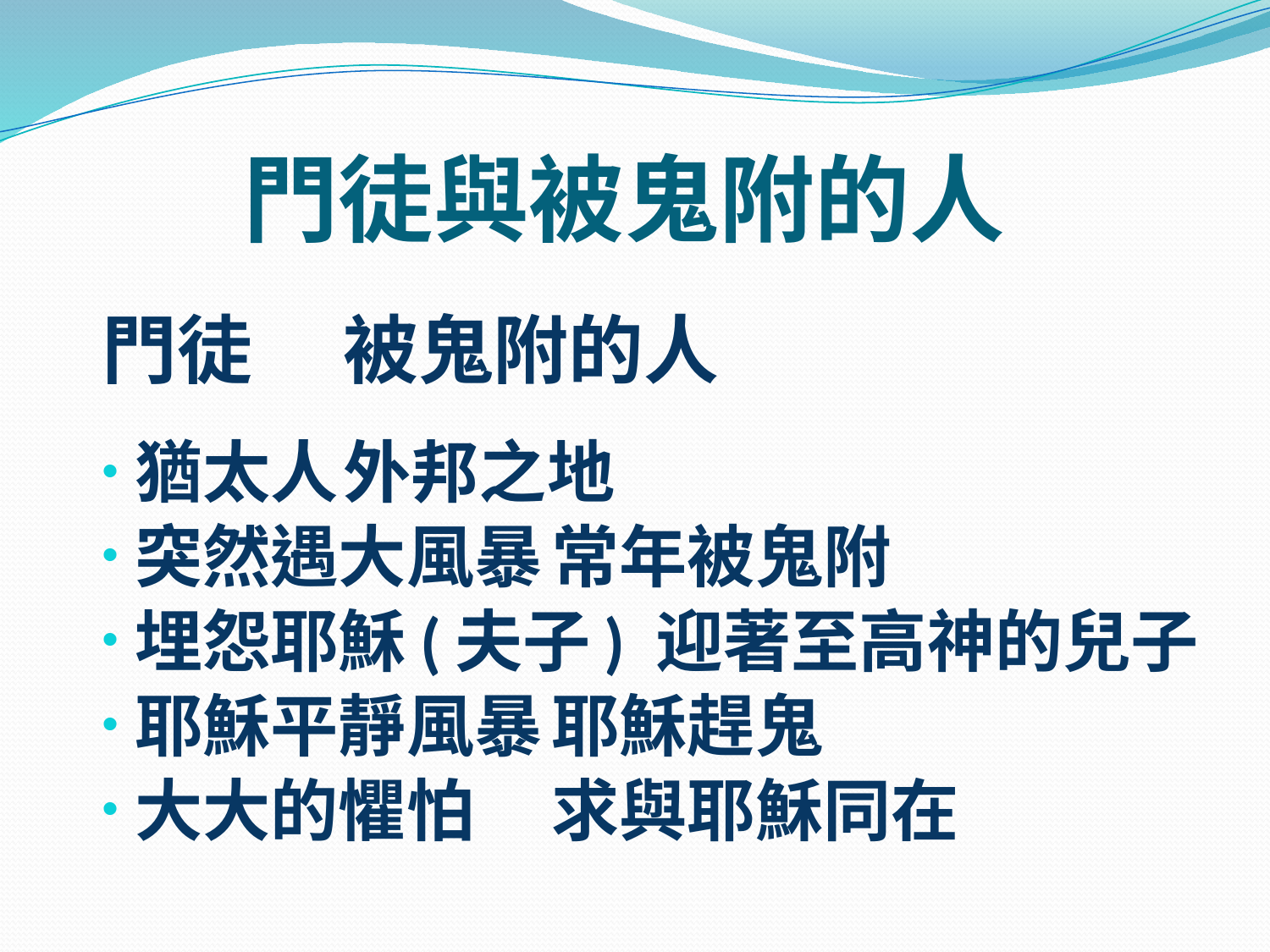

# 門徒與被鬼附的人
門徒				被鬼附的人

猶太人			外邦之地
突然遇大風暴	常年被鬼附
埋怨耶穌(夫子)	迎著至高神的兒子
耶穌平靜風暴	耶穌趕鬼
大大的懼怕 		求與耶穌同在